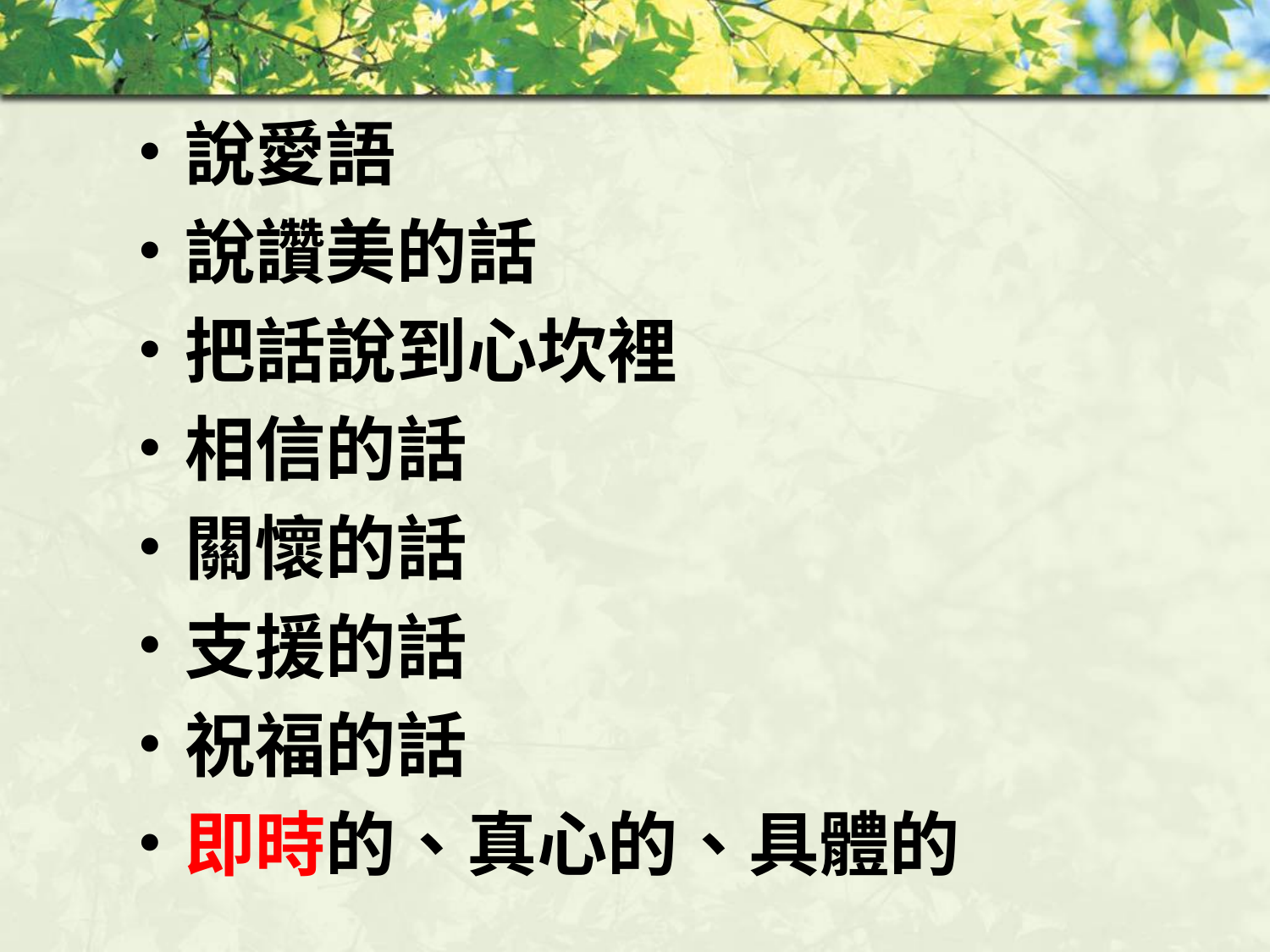

說愛語
說讚美的話
把話說到心坎裡
相信的話
關懷的話
支援的話
祝福的話
即時的、真心的、具體的